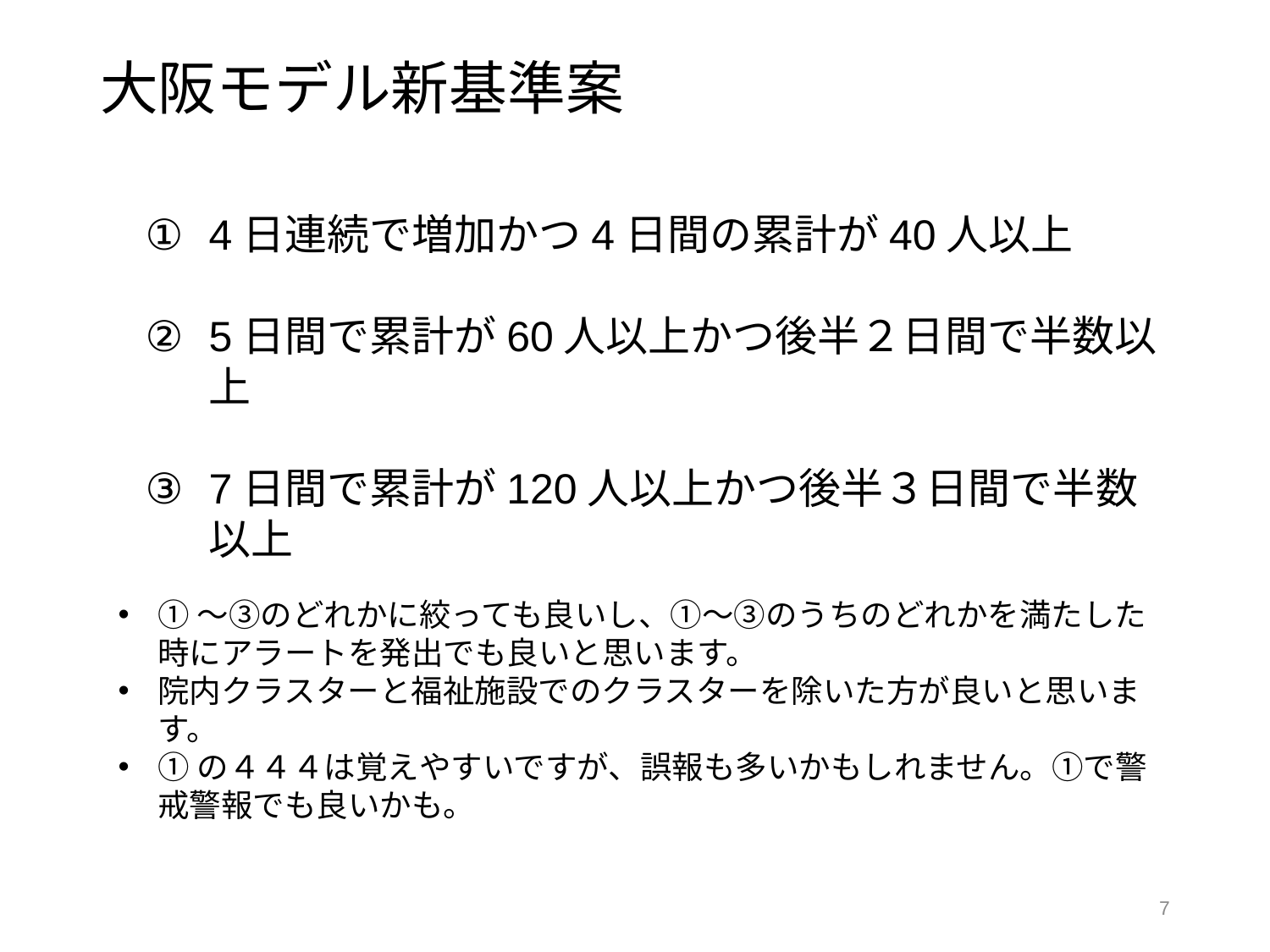

# 大阪モデル新基準案
4日連続で増加かつ4日間の累計が40人以上

5日間で累計が60人以上かつ後半２日間で半数以上

7日間で累計が120人以上かつ後半３日間で半数以上
①〜③のどれかに絞っても良いし、①〜③のうちのどれかを満たした時にアラートを発出でも良いと思います。
院内クラスターと福祉施設でのクラスターを除いた方が良いと思います。
①の４４４は覚えやすいですが、誤報も多いかもしれません。①で警戒警報でも良いかも。
7